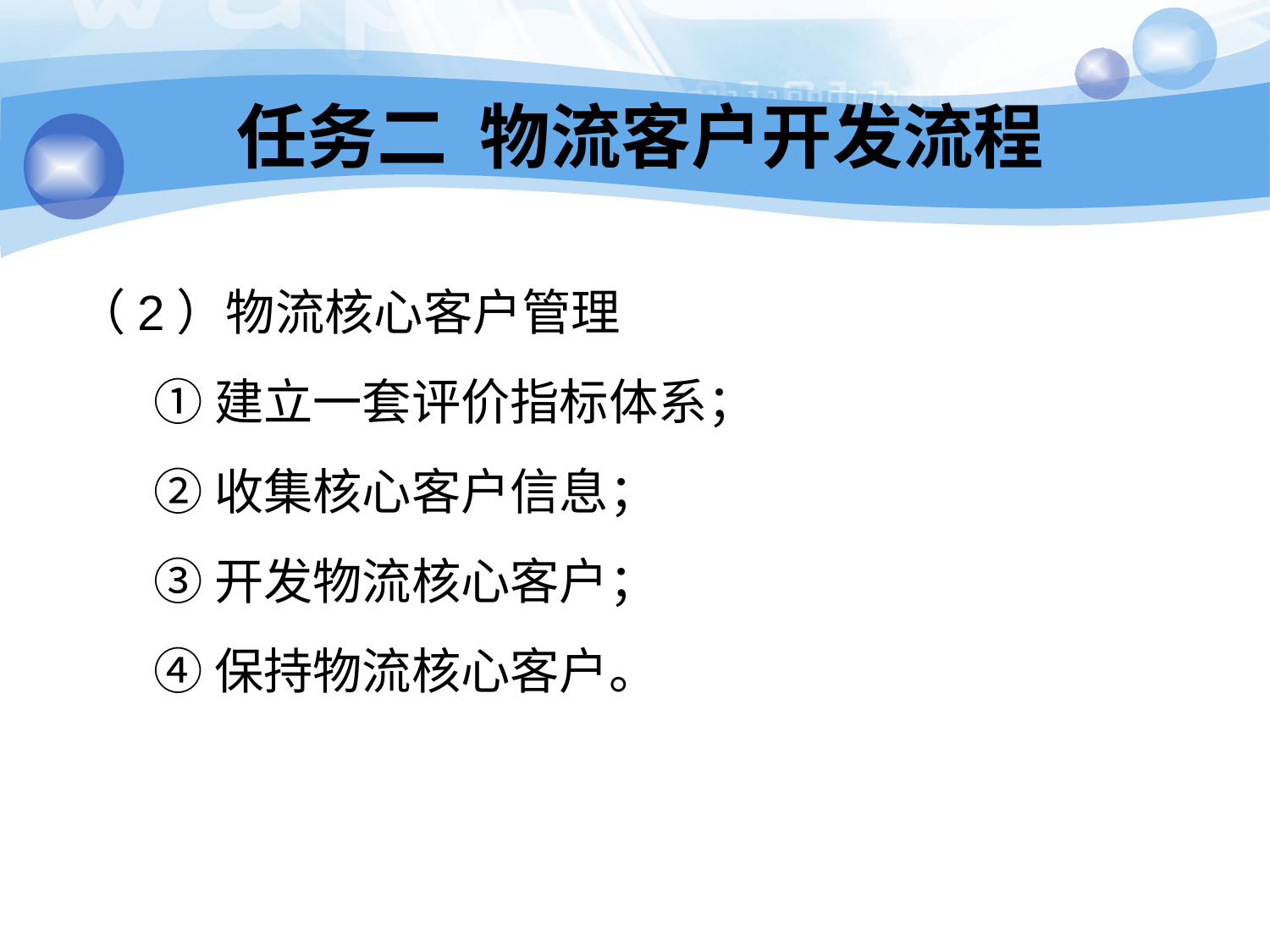

# 任务二  物流客户开发流程
（2）物流核心客户管理
       ①建立一套评价指标体系；
       ②收集核心客户信息；
       ③开发物流核心客户；
       ④保持物流核心客户。